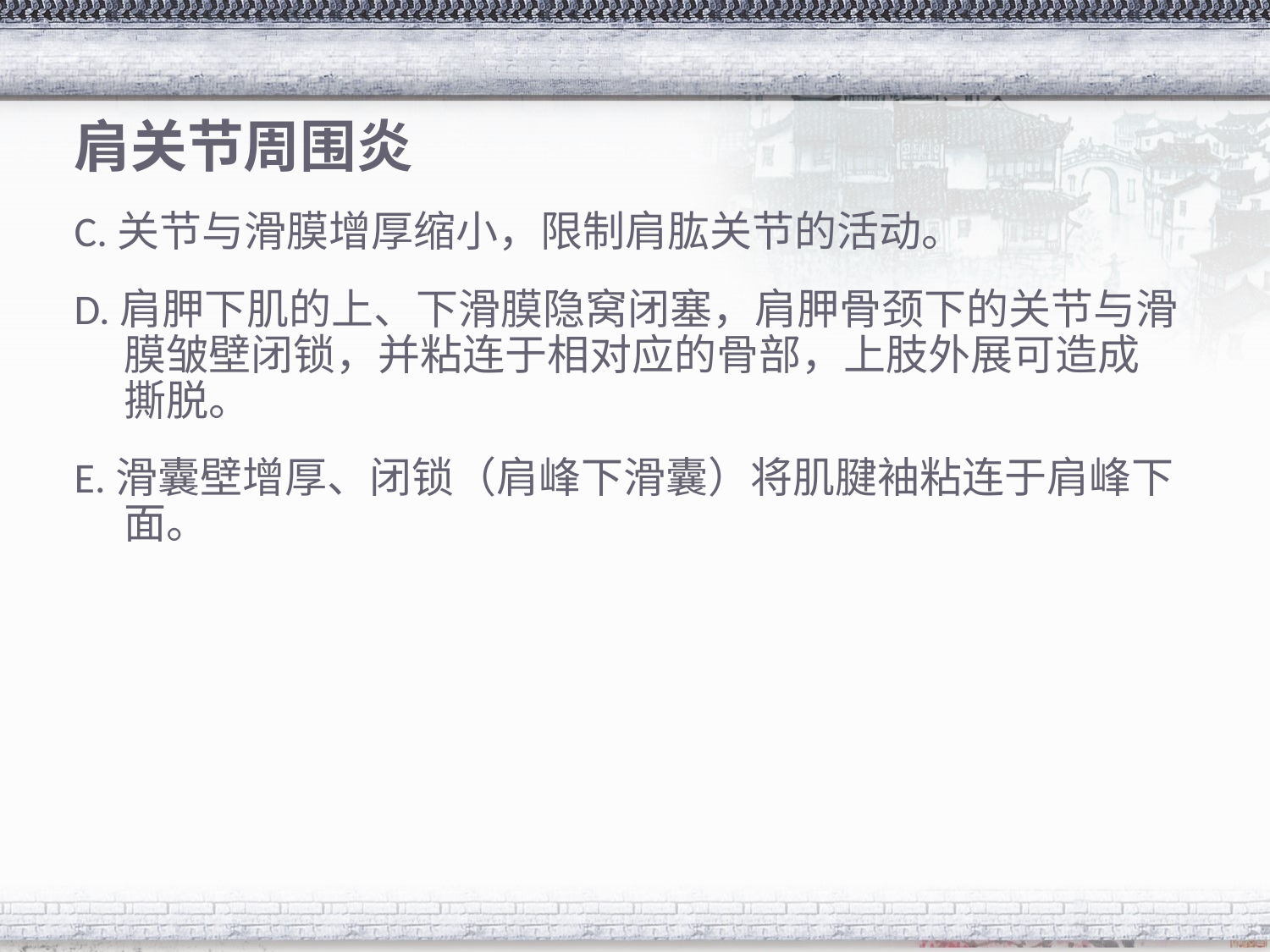

# 肩关节周围炎
C.关节与滑膜增厚缩小，限制肩肱关节的活动。
D.肩胛下肌的上、下滑膜隐窝闭塞，肩胛骨颈下的关节与滑膜皱壁闭锁，并粘连于相对应的骨部，上肢外展可造成撕脱。
E.滑囊壁增厚、闭锁（肩峰下滑囊）将肌腱袖粘连于肩峰下面。